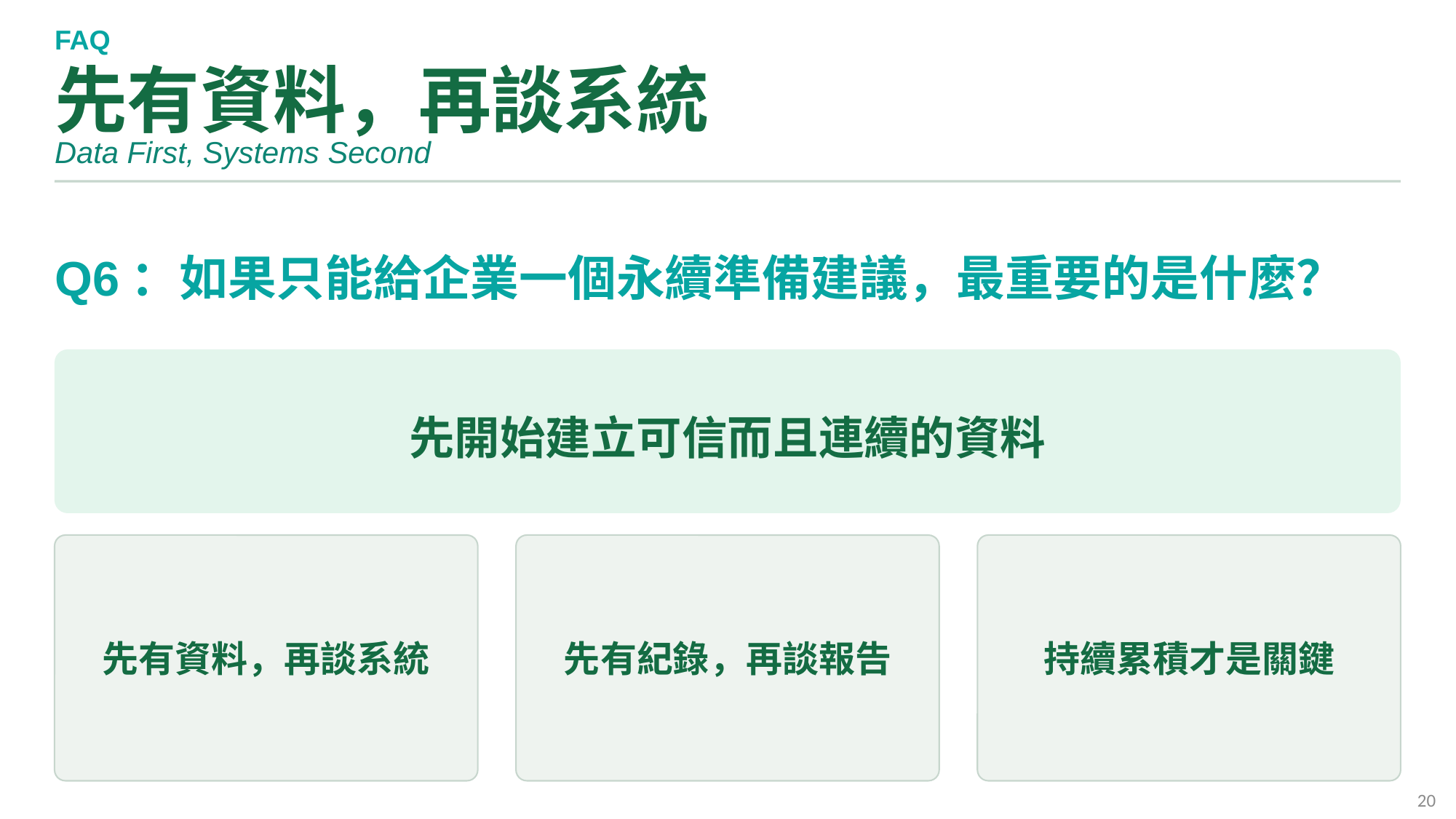

FAQ
先有資料，再談系統
Data First, Systems Second

Q6：如果只能給企業一個永續準備建議，最重要的是什麼？

先開始建立可信而且連續的資料

先有資料，再談系統

先有紀錄，再談報告

持續累積才是關鍵
20